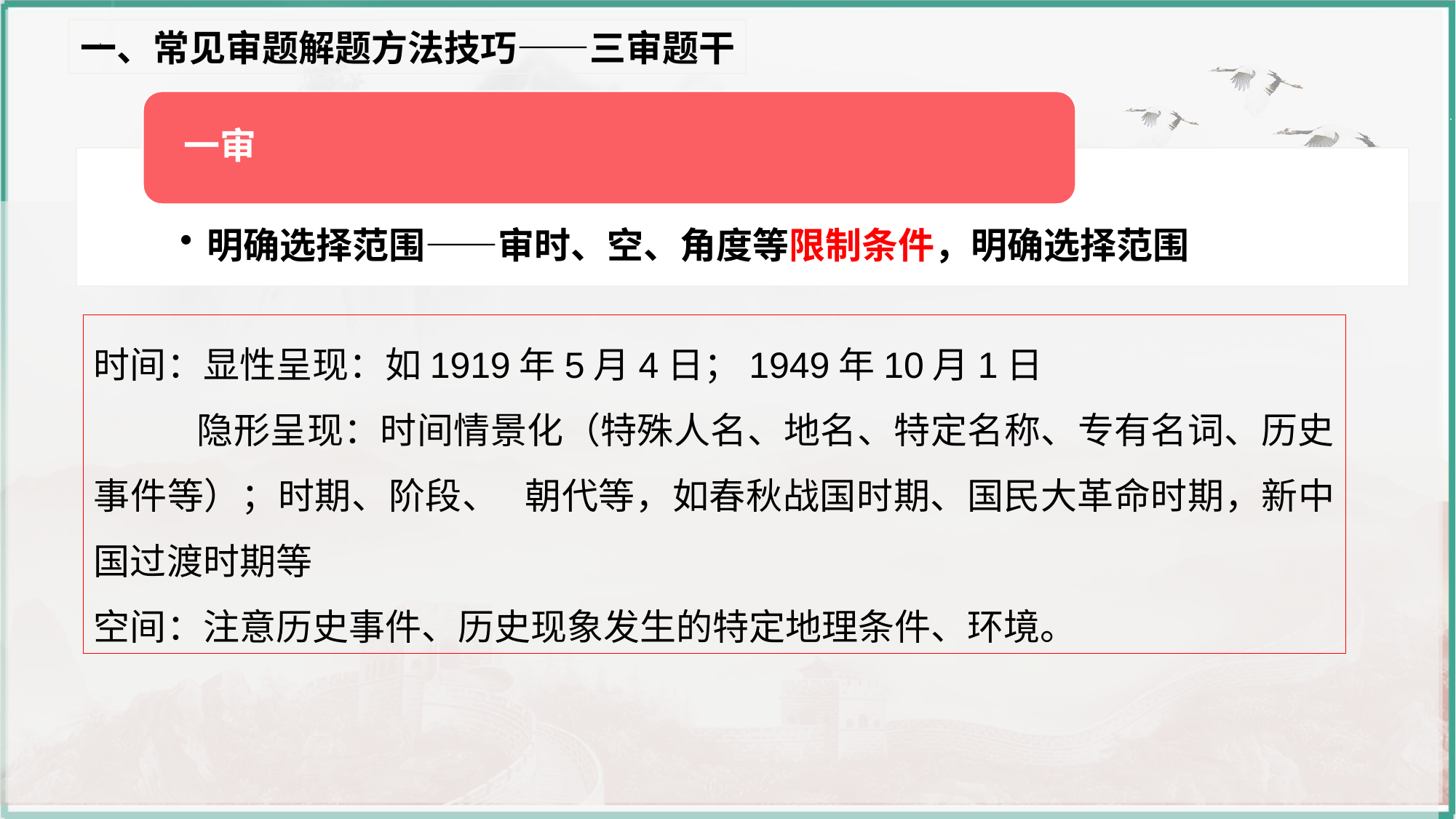

一、常见审题解题方法技巧——三审题干
一审
明确选择范围——审时、空、角度等限制条件，明确选择范围
时间：显性呈现：如1919年5月4日；1949年10月1日
           隐形呈现：时间情景化（特殊人名、地名、特定名称、专有名词、历史事件等）；时期、阶段、   朝代等，如春秋战国时期、国民大革命时期，新中国过渡时期等
空间：注意历史事件、历史现象发生的特定地理条件、环境。